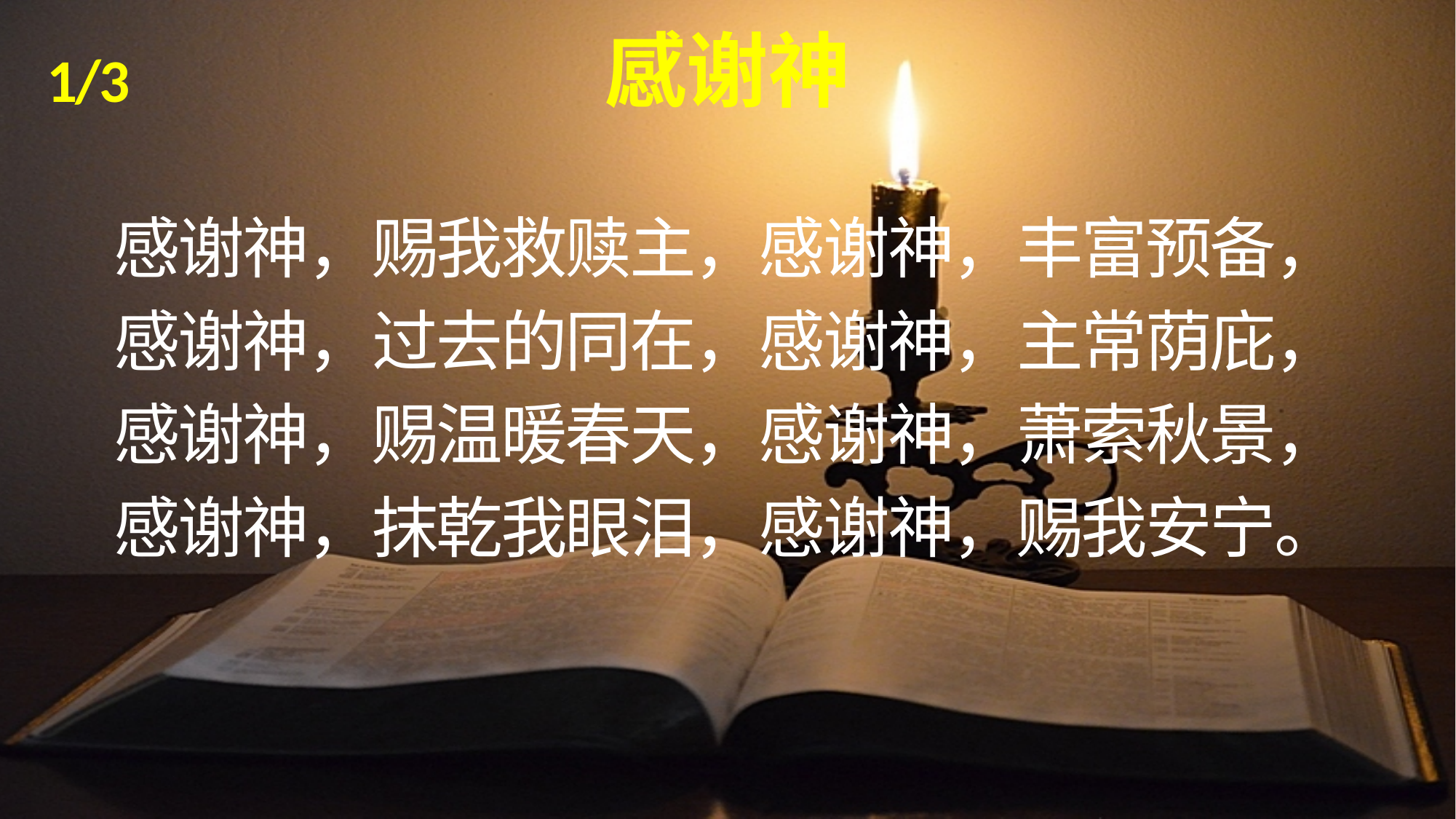

# 感谢神
1/3
感谢神，赐我救赎主，感谢神，丰富预备，
感谢神，过去的同在，感谢神，主常荫庇，
感谢神，赐温暖春天，感谢神，萧索秋景，
感谢神，抹乾我眼泪，感谢神，赐我安宁。